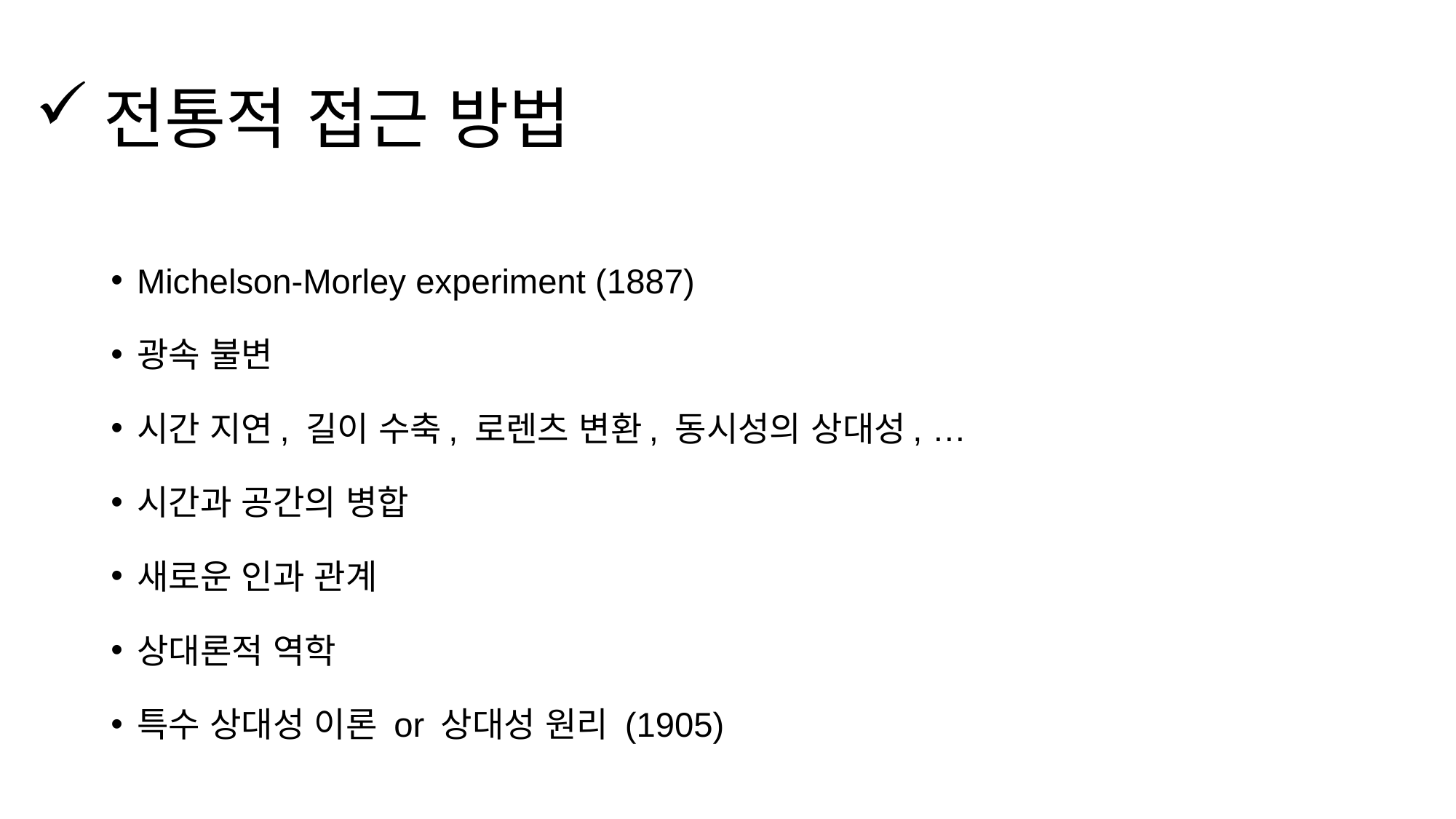

# 전통적 접근 방법
Michelson-Morley experiment (1887)
광속 불변
시간 지연, 길이 수축, 로렌츠 변환, 동시성의 상대성, …
시간과 공간의 병합
새로운 인과 관계
상대론적 역학
특수 상대성 이론 or 상대성 원리 (1905)